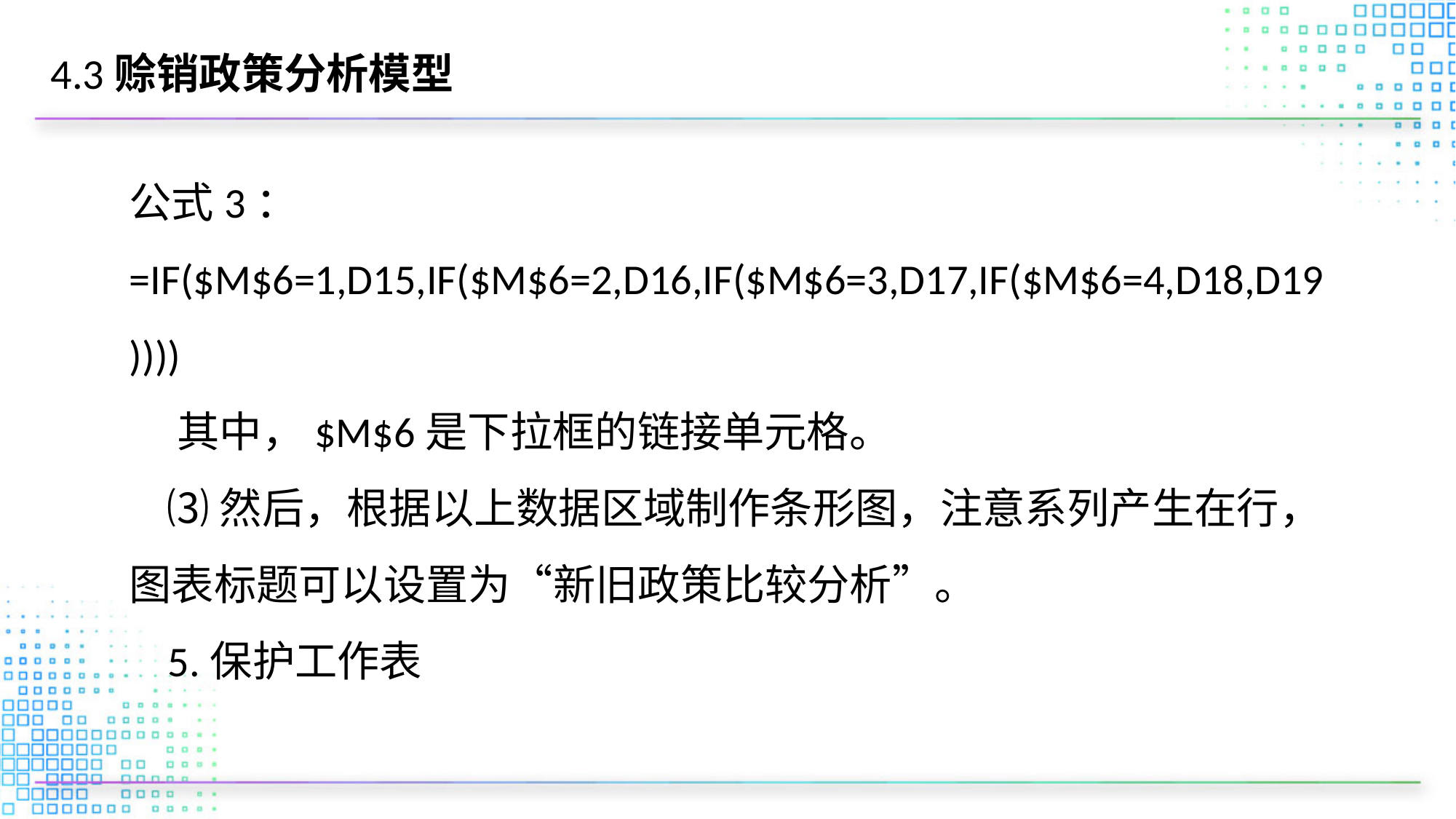

# 4.3赊销政策分析模型
公式3：=IF($M$6=1,D15,IF($M$6=2,D16,IF($M$6=3,D17,IF($M$6=4,D18,D19))))
    其中，$M$6是下拉框的链接单元格。
    ⑶然后，根据以上数据区域制作条形图，注意系列产生在行，图表标题可以设置为“新旧政策比较分析”。
    5.保护工作表